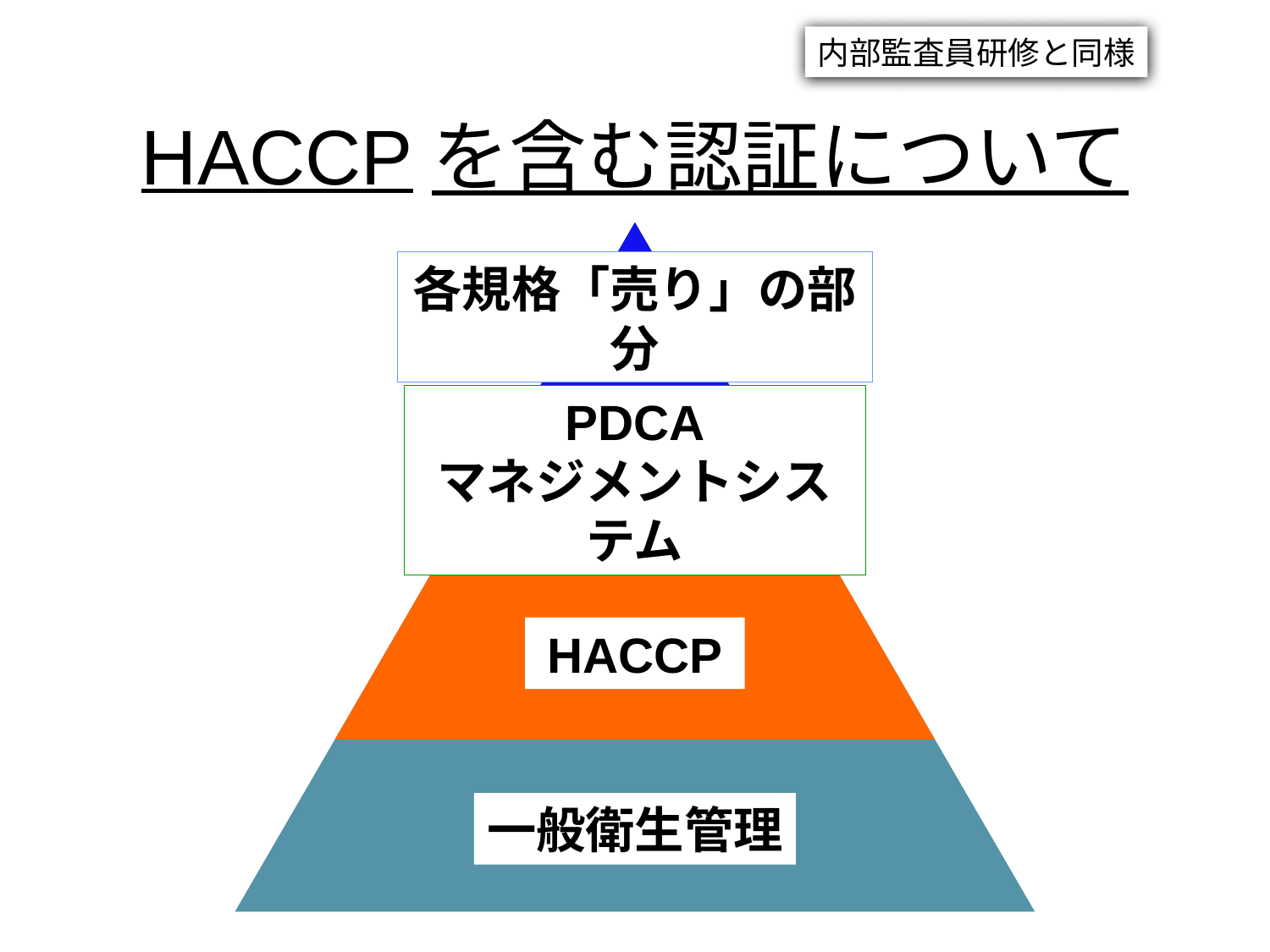

内部監査員研修と同様
HACCPを含む認証について

各規格「売り」の部分
PDCA
マネジメントシステム
HACCP
一般衛生管理